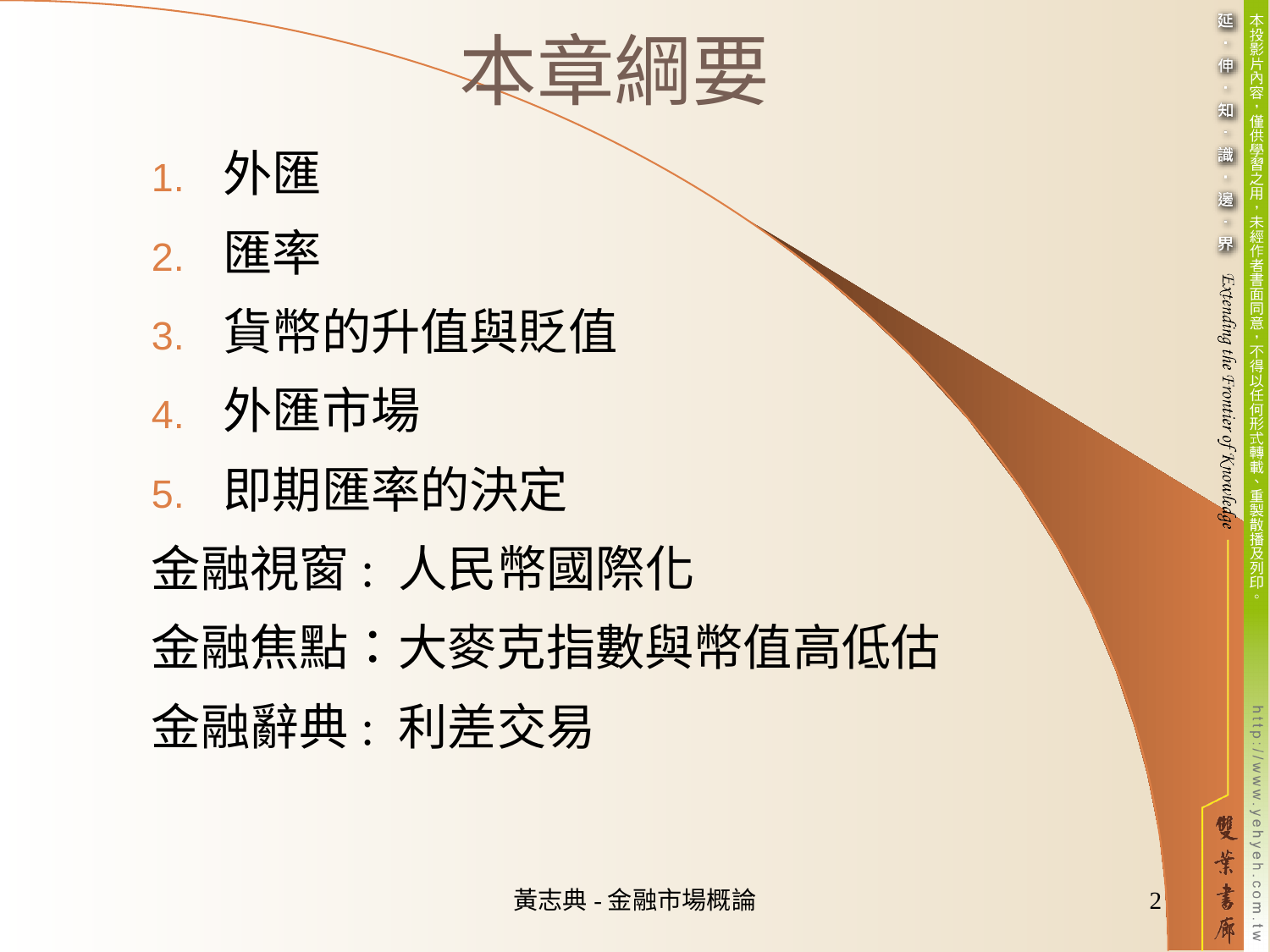

# 本章綱要
外匯
匯率
貨幣的升值與貶值
外匯市場
即期匯率的決定
金融視窗: 人民幣國際化
金融焦點：大麥克指數與幣值高低估
金融辭典: 利差交易
黃志典-金融市場概論
2